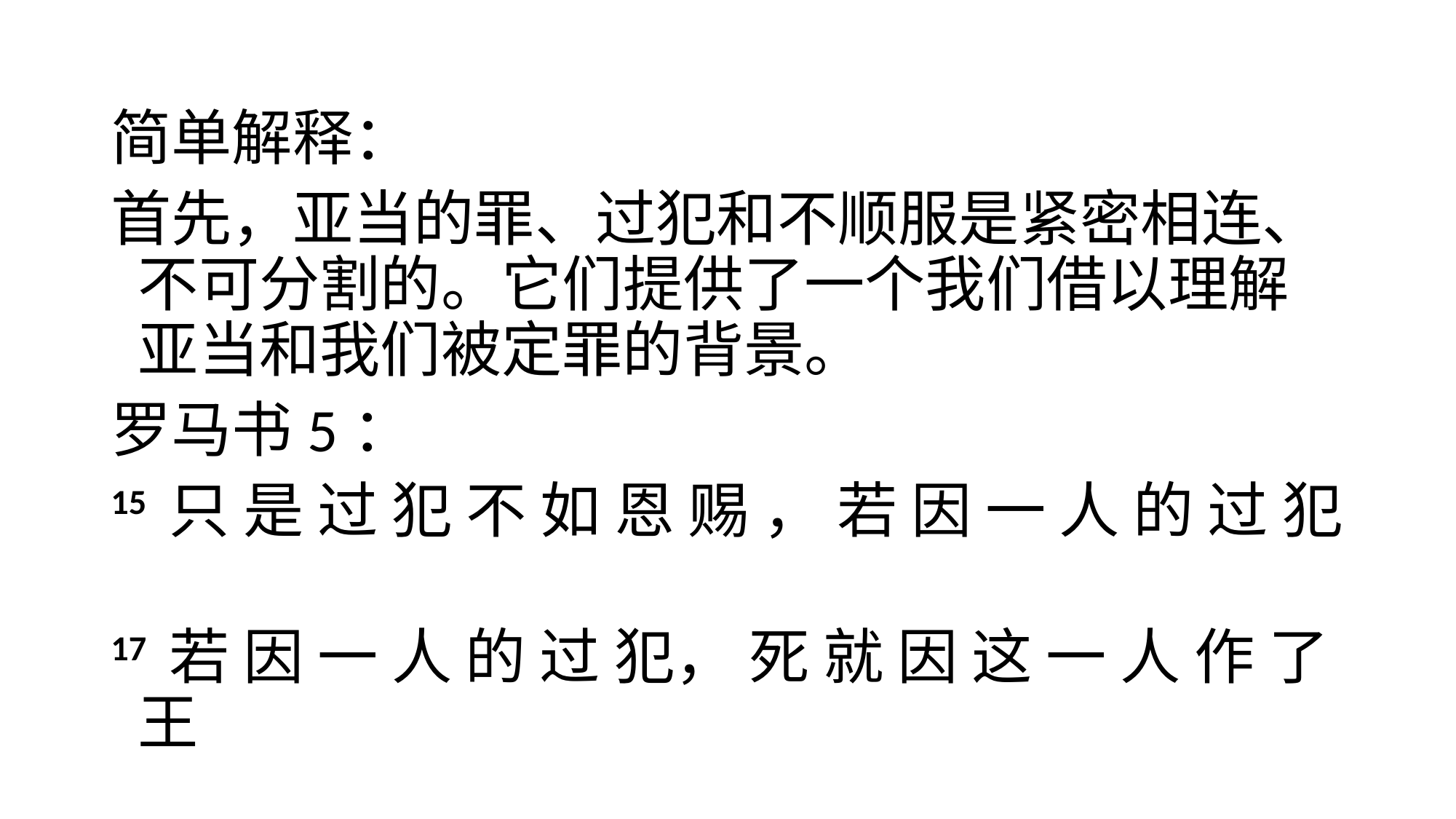

#
简单解释：
首先，亚当的罪、过犯和不顺服是紧密相连、不可分割的。它们提供了一个我们借以理解亚当和我们被定罪的背景。
罗马书5：
15 只 是 过 犯 不 如 恩 赐 ， 若 因 一 人 的 过 犯
17 若 因 一 人 的 过 犯， 死 就 因 这 一 人 作 了 王